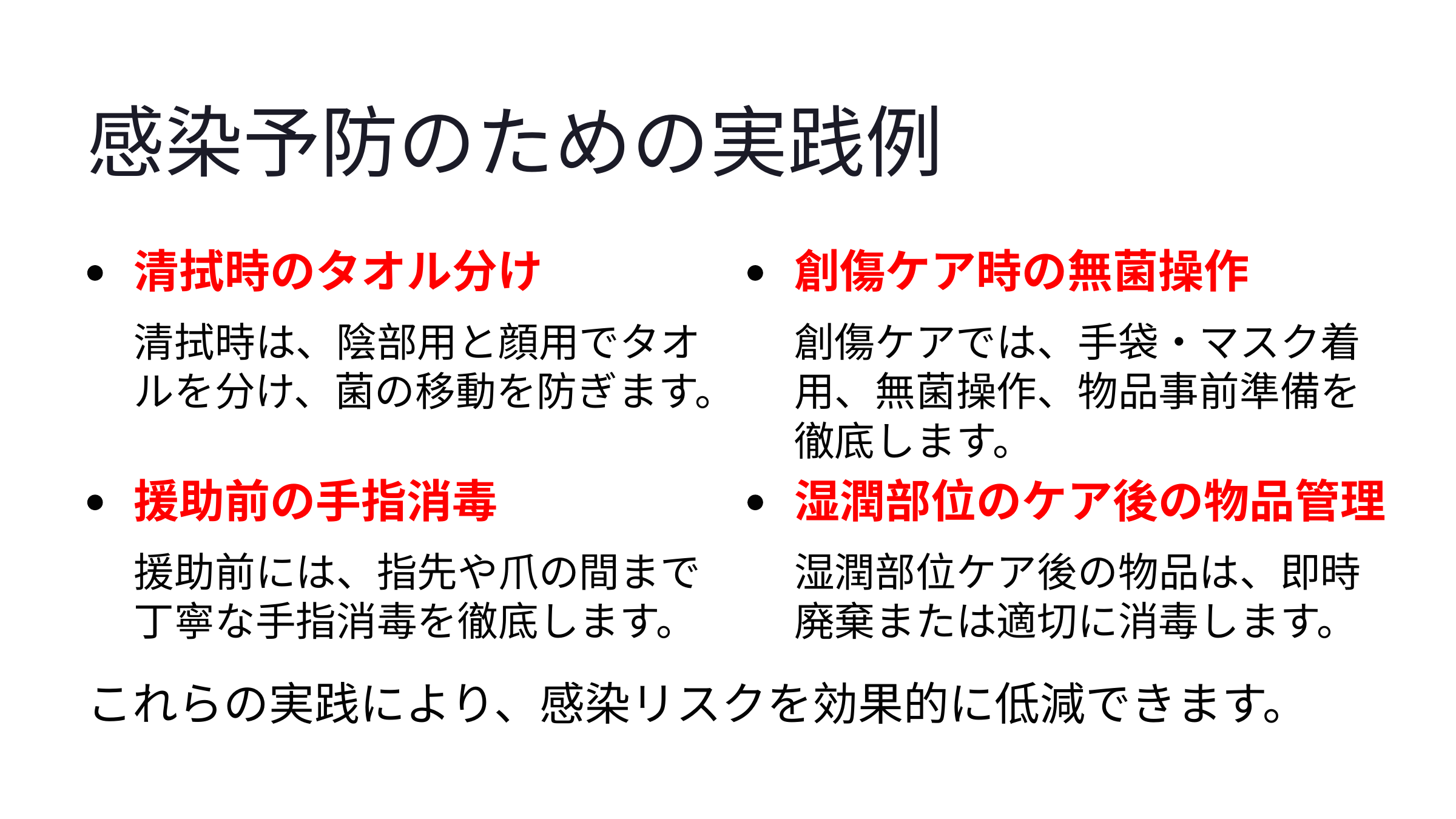

感染予防のための実践例
清拭時のタオル分け
創傷ケア時の無菌操作

清拭時は、陰部用と顔用でタオルを分け、菌の移動を防ぎます。
創傷ケアでは、手袋・マスク着用、無菌操作、物品事前準備を徹底します。
援助前の手指消毒
湿潤部位のケア後の物品管理

援助前には、指先や爪の間まで丁寧な手指消毒を徹底します。
湿潤部位ケア後の物品は、即時廃棄または適切に消毒します。
これらの実践により、感染リスクを効果的に低減できます。